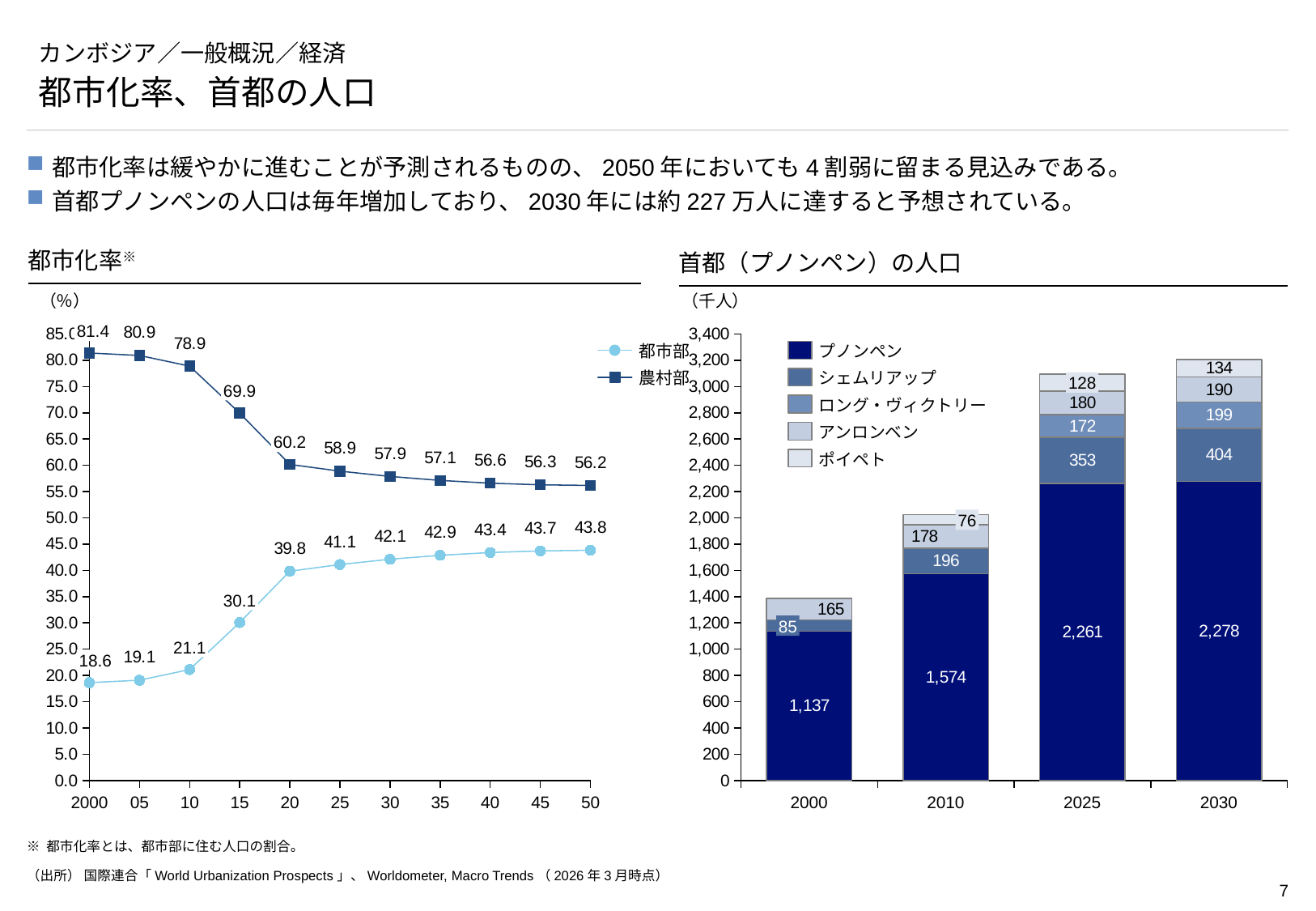

# カンボジア／一般概況／経済
都市化率、首都の人口
都市化率は緩やかに進むことが予測されるものの、2050年においても4割弱に留まる見込みである。
首都プノンペンの人口は毎年増加しており、2030年には約227万人に達すると予想されている。
都市化率※
首都（プノンペン）の人口
（％）
（千人）

### Chart

| Category |  |  |
|---|---|---|

### Chart

| Category |  |  |  |  |  |
|---|---|---|---|---|---|
81.4
都市部
プノンペン

農村部
シェムリアップ

128
69.9
ロング・ヴィクトリー

アンロンベン

60.2
ポイペト

76
30.1
85
21.1
18.6
2000
05
10
15
20
25
30
35
40
45
50
2000
2010
2025
2030
※ 都市化率とは、都市部に住む人口の割合。
（出所） 国際連合「World Urbanization Prospects」、Worldometer, Macro Trends（2026年3月時点）